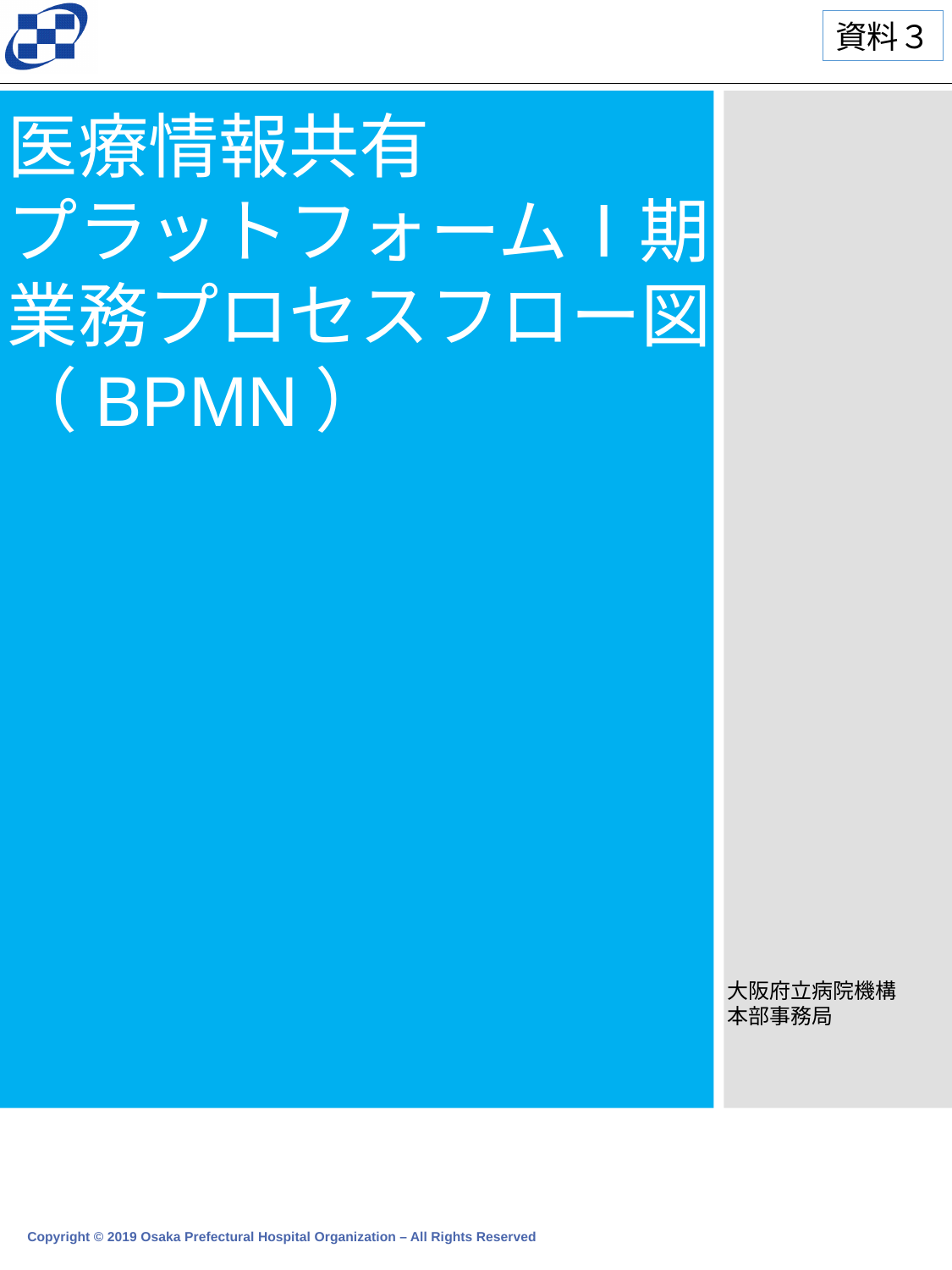

資料３

医療情報共有
プラットフォームⅠ期
業務プロセスフロー図
（BPMN）

大阪府立病院機構
本部事務局